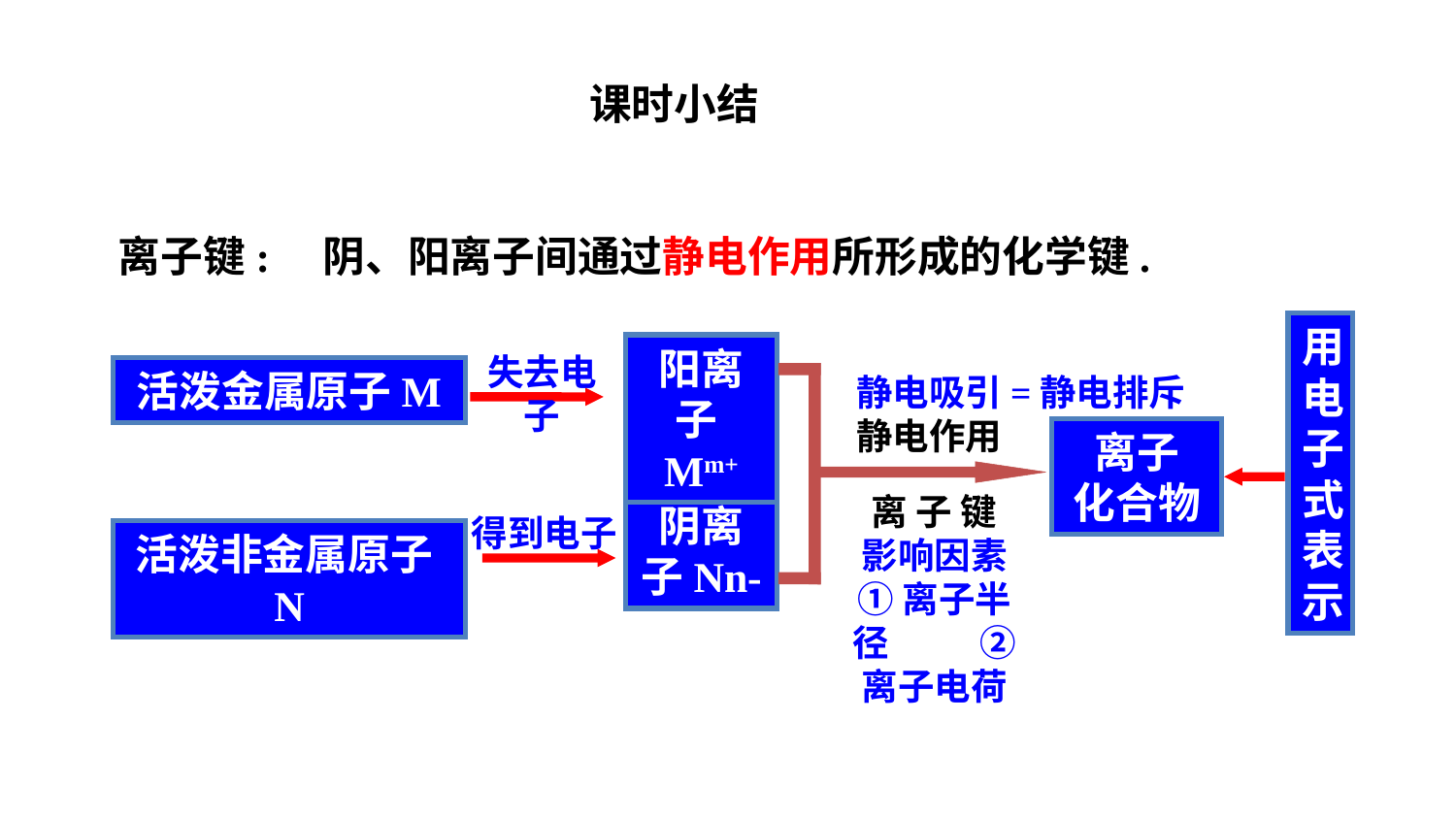

课时小结
离子键:    阴、阳离子间通过静电作用所形成的化学键.
用电子式表示
阳离子Mm+
失去电子
活泼金属原子M
活泼非金属原子N
静电吸引=静电排斥静电作用

离子
化合物

离 子 键
影响因素
①离子半径           ②离子电荷
阴离子Nn-
得到电子